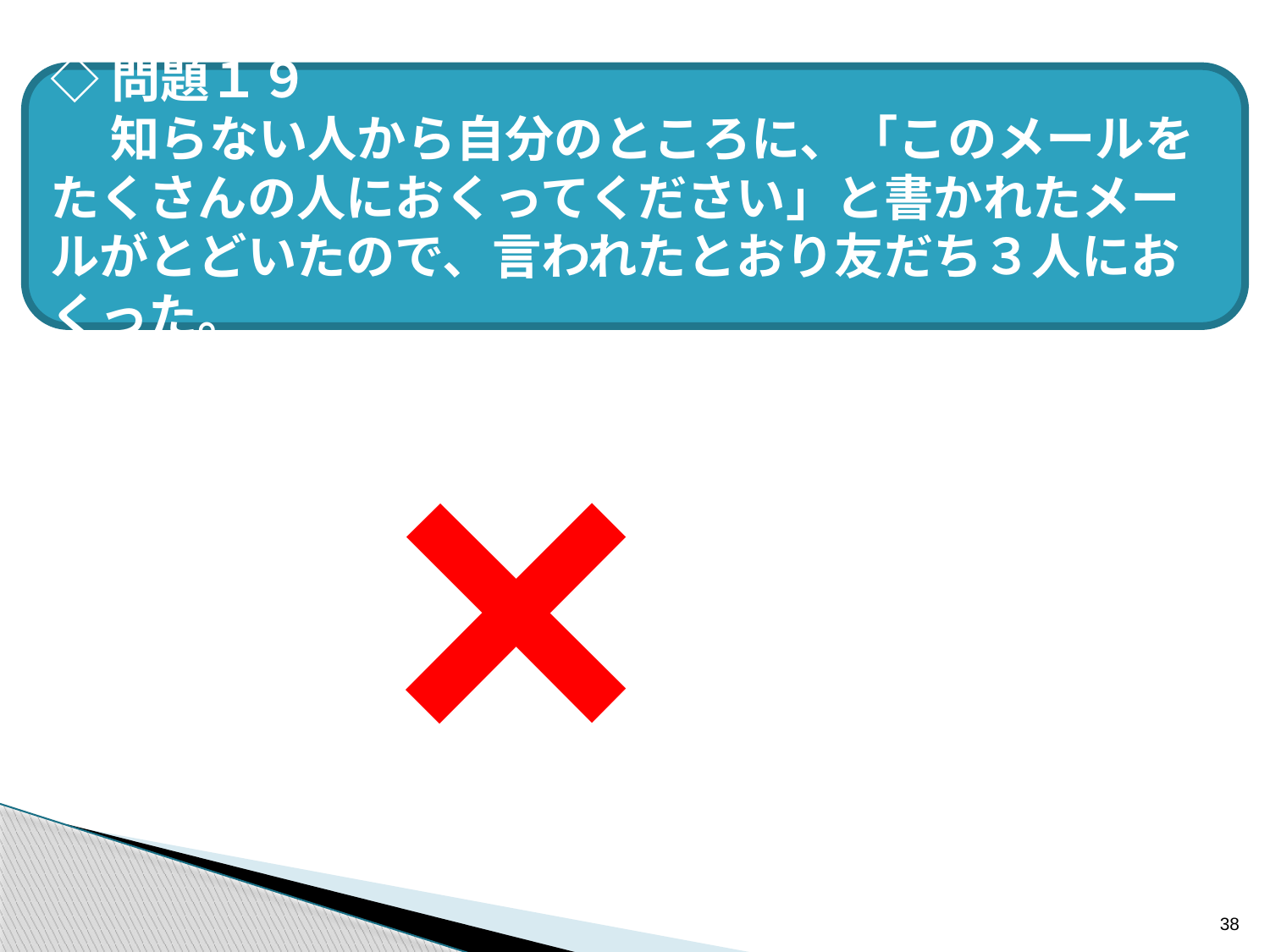

◇問題１９
　 知らない人から自分のところに、「このメールをたくさんの人におくってください」と書かれたメールがとどいたので、言われたとおり友だち３人におくった。

×

38